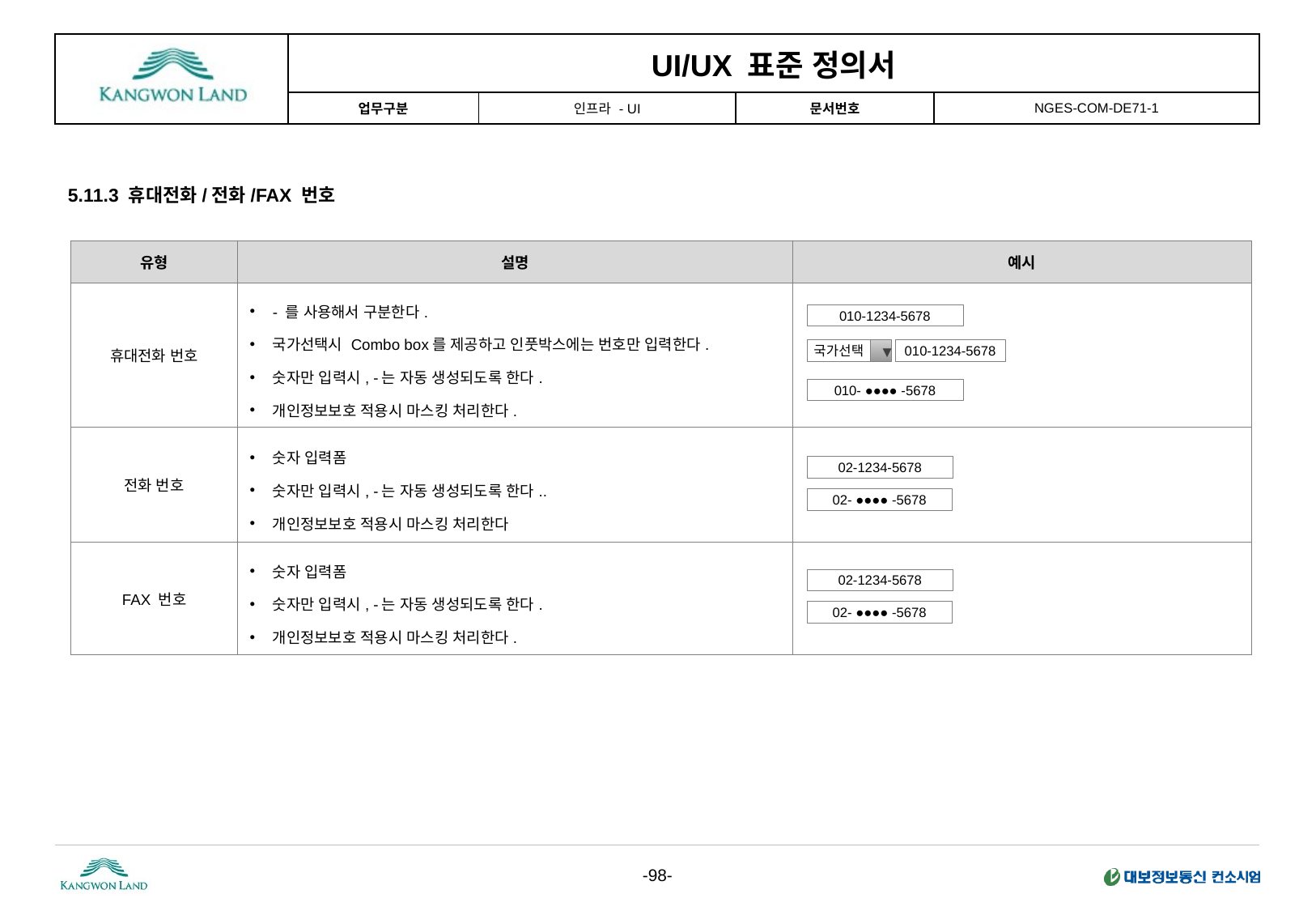

5.11.3 휴대전화/전화/FAX 번호
| 유형 | 설명 | 예시 |
| --- | --- | --- |
| 휴대전화 번호 | - 를 사용해서 구분한다. 국가선택시 Combo box를 제공하고 인풋박스에는 번호만 입력한다. 숫자만 입력시, -는 자동 생성되도록 한다. 개인정보보호 적용시 마스킹 처리한다. |  |
| 전화 번호 | 숫자 입력폼 숫자만 입력시, -는 자동 생성되도록 한다.. 개인정보보호 적용시 마스킹 처리한다 |  |
| FAX 번호 | 숫자 입력폼 숫자만 입력시, -는 자동 생성되도록 한다. 개인정보보호 적용시 마스킹 처리한다. |  |
010-1234-5678
국가선택
▼
010-1234-5678
010- ●●●● -5678
02-1234-5678
02- ●●●● -5678
02-1234-5678
02- ●●●● -5678